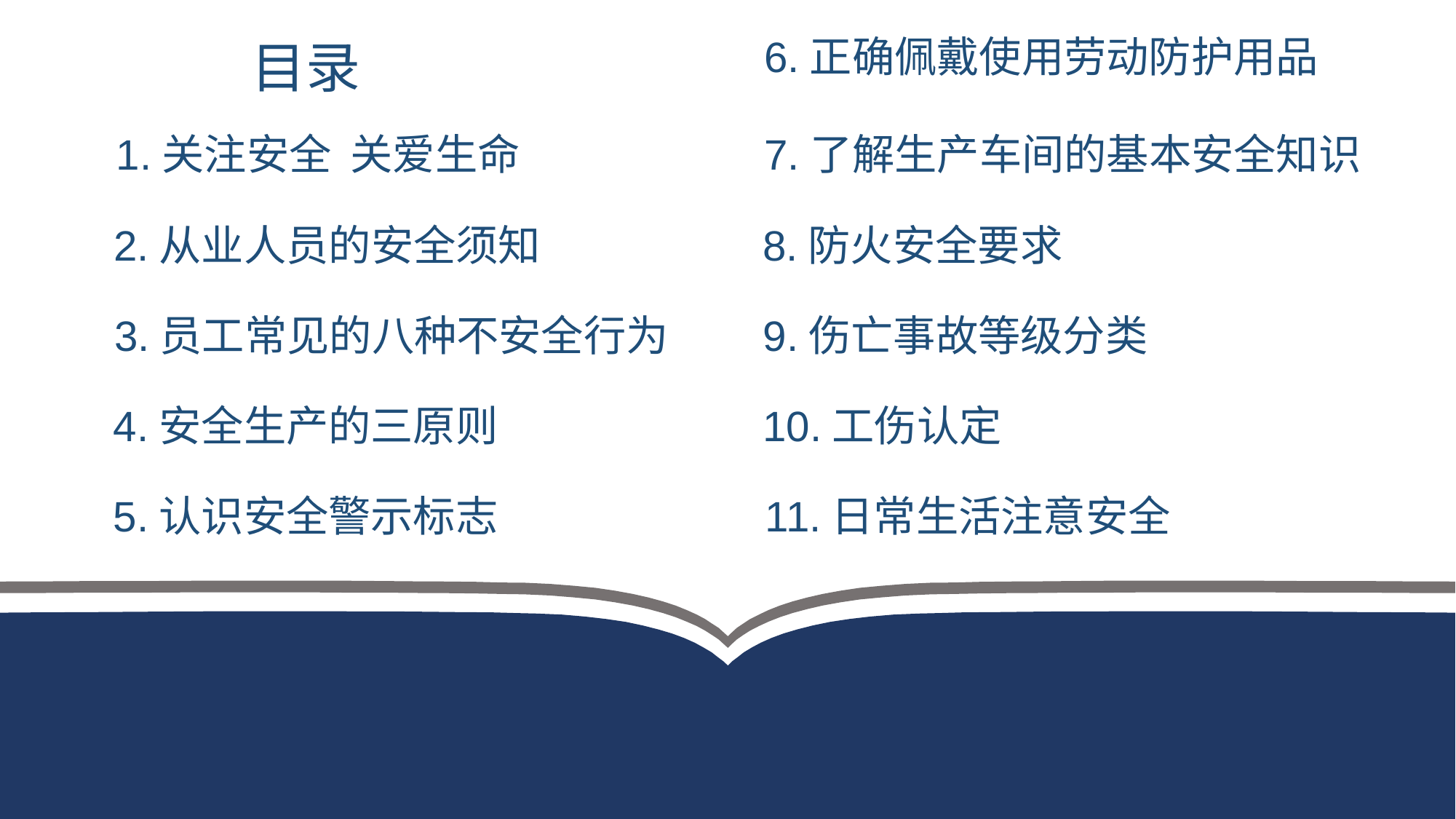

目录
6.正确佩戴使用劳动防护用品
1.关注安全  关爱生命
7.了解生产车间的基本安全知识
2.从业人员的安全须知
8.防火安全要求
3.员工常见的八种不安全行为
9.伤亡事故等级分类
10.工伤认定
4.安全生产的三原则
5.认识安全警示标志
11.日常生活注意安全